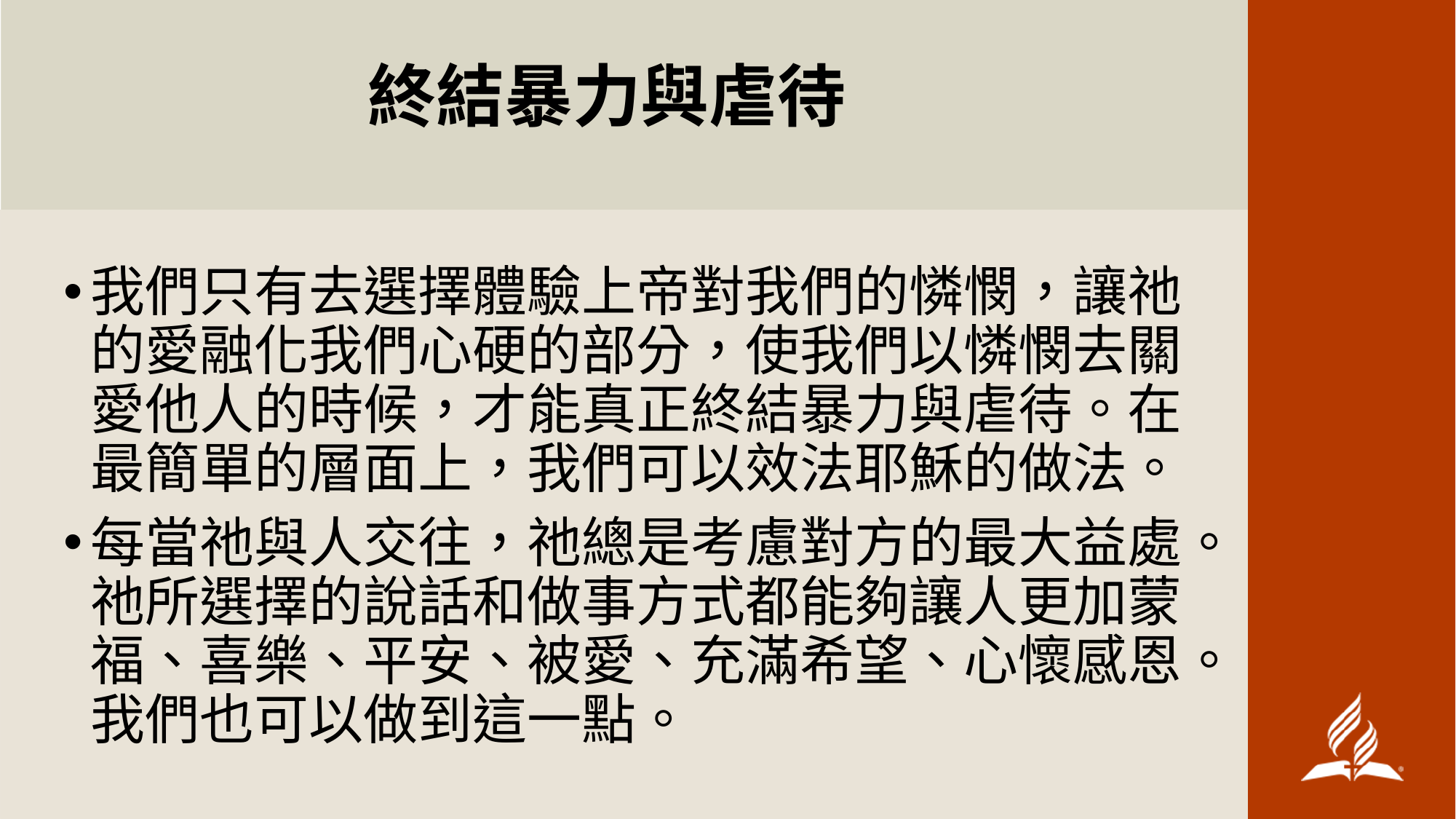

# 終結暴力與虐待
我們只有去選擇體驗上帝對我們的憐憫，讓祂的愛融化我們心硬的部分，使我們以憐憫去關愛他人的時候，才能真正終結暴力與虐待。在最簡單的層面上，我們可以效法耶穌的做法。
每當祂與人交往，祂總是考慮對方的最大益處。祂所選擇的說話和做事方式都能夠讓人更加蒙福、喜樂、平安、被愛、充滿希望、心懷感恩。我們也可以做到這一點。